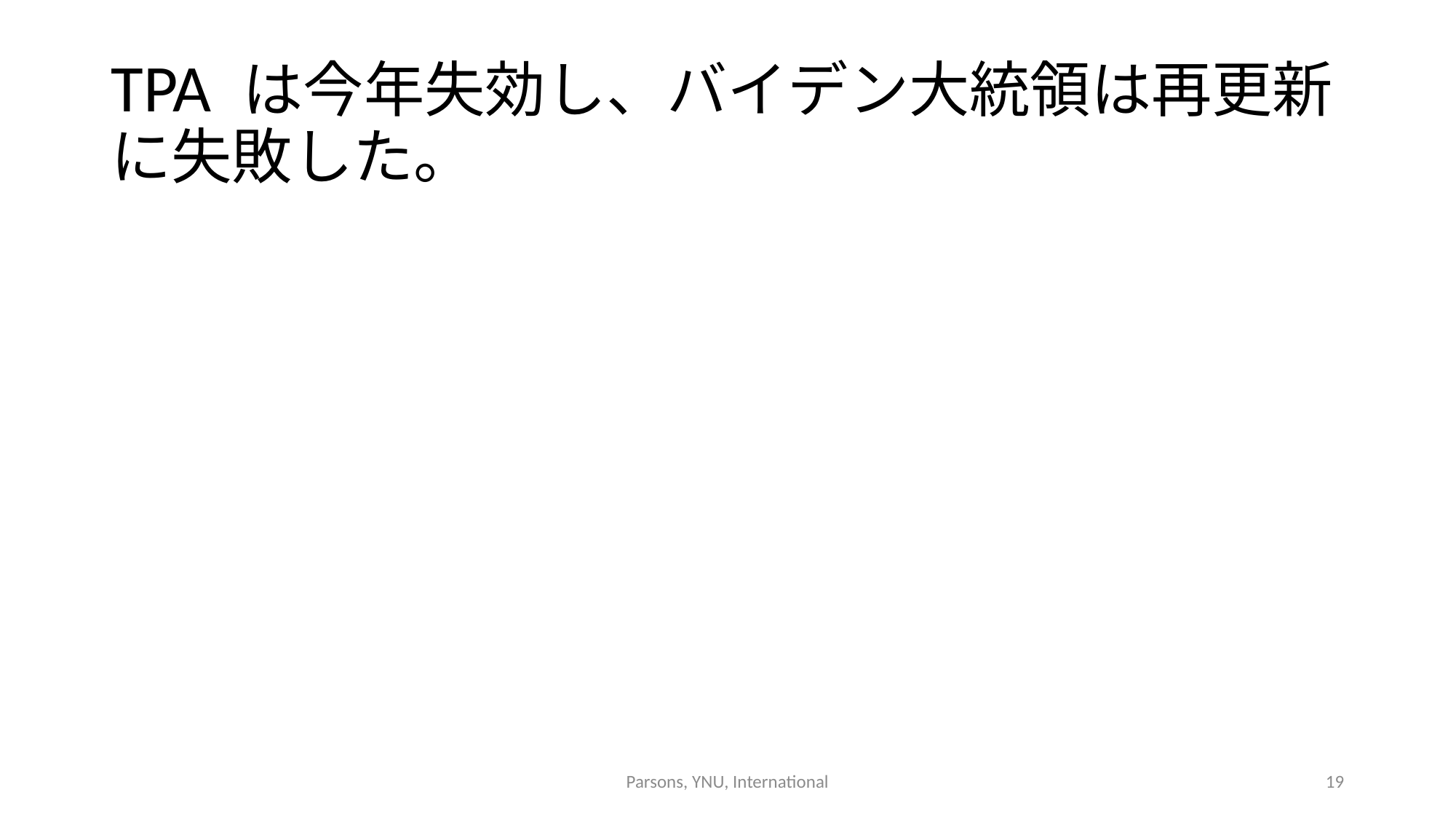

# TPA は今年失効し、バイデン大統領は再更新に失敗した。

Parsons, YNU, International
19